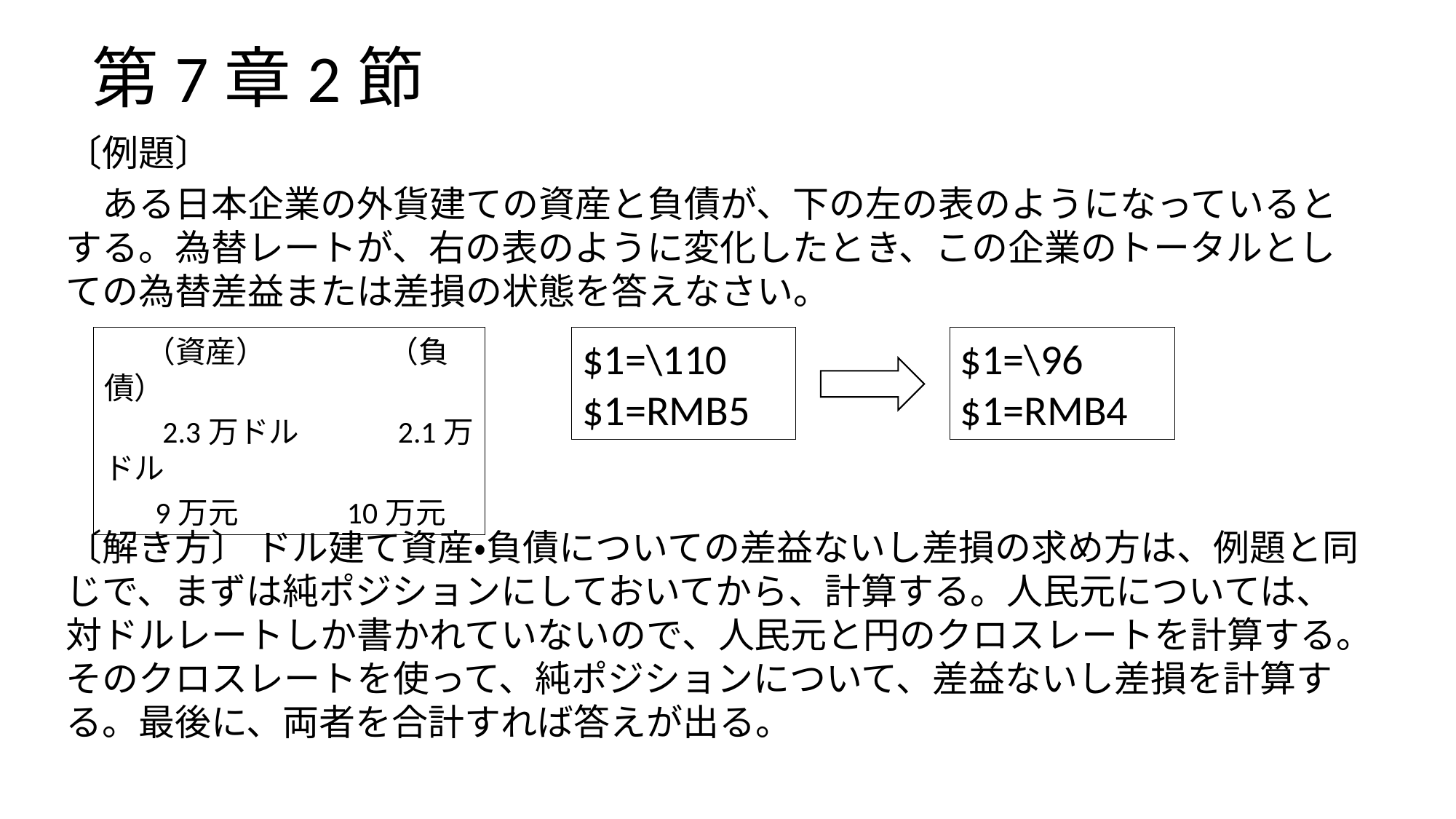

# 第7章2節
〔例題〕
　ある日本企業の外貨建ての資産と負債が、下の左の表のようになっているとする。為替レートが、右の表のように変化したとき、この企業のトータルとしての為替差益または差損の状態を答えなさい。

〔解き方〕 ドル建て資産・負債についての差益ないし差損の求め方は、例題と同じで、まずは純ポジションにしておいてから、計算する。人民元については、対ドルレートしか書かれていないので、人民元と円のクロスレートを計算する。そのクロスレートを使って、純ポジションについて、差益ないし差損を計算する。最後に、両者を合計すれば答えが出る。

$1=\96
$1=RMB4
     （資産）　　　　（負債）
 　 2.3万ドル　　　2.1万ドル
　  9万元               10万元
$1=\110
$1=RMB5